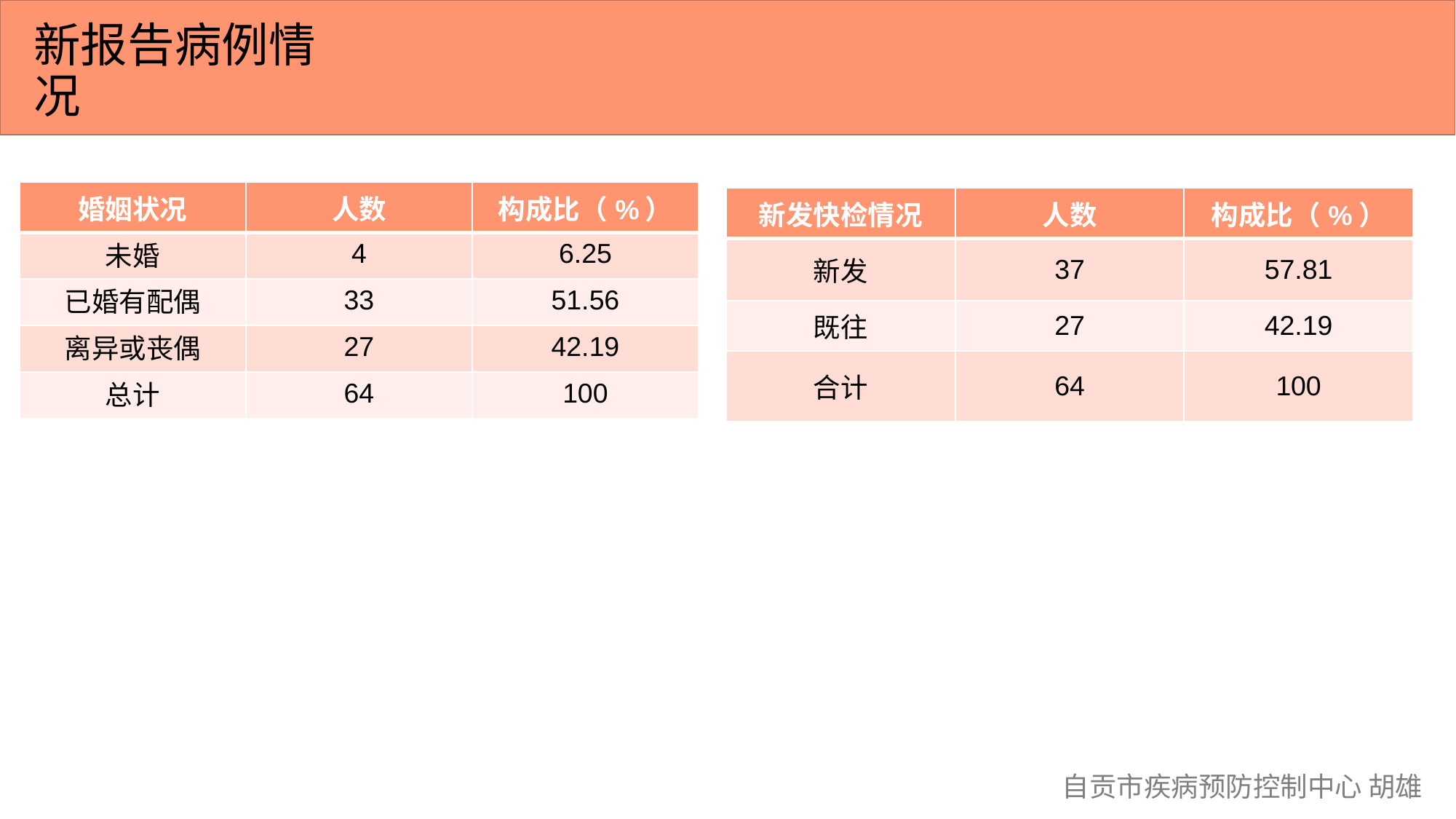

新报告病例情况
| 婚姻状况 | 人数 | 构成比（%） |
| --- | --- | --- |
| 未婚 | 4 | 6.25 |
| 已婚有配偶 | 33 | 51.56 |
| 离异或丧偶 | 27 | 42.19 |
| 总计 | 64 | 100 |
| 新发快检情况 | 人数 | 构成比（%） |
| --- | --- | --- |
| 新发 | 37 | 57.81 |
| 既往 | 27 | 42.19 |
| 合计 | 64 | 100 |